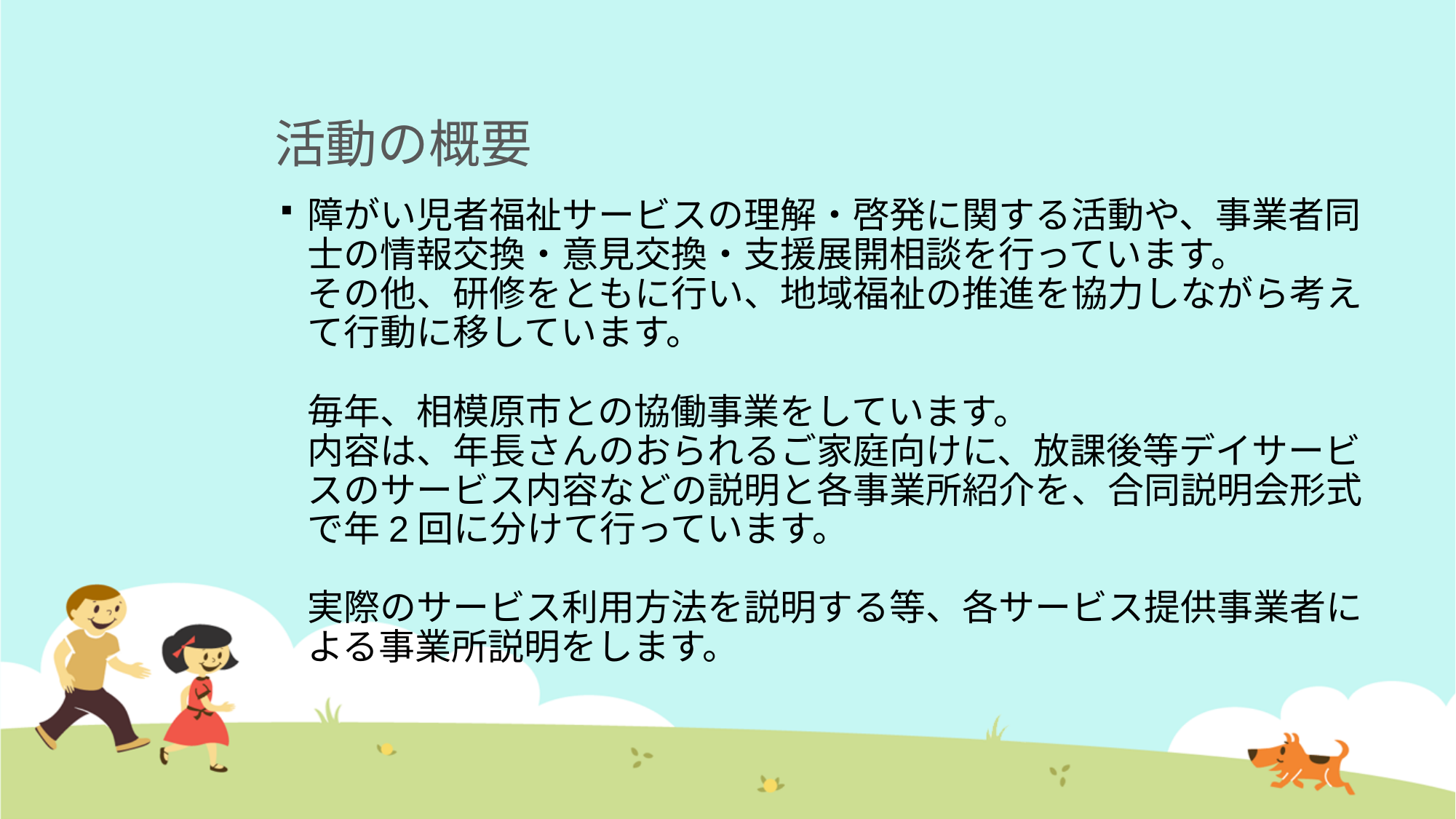

# 活動の概要
障がい児者福祉サービスの理解・啓発に関する活動や、事業者同士の情報交換・意見交換・支援展開相談を行っています。
その他、研修をともに行い、地域福祉の推進を協力しながら考えて行動に移しています。
毎年、相模原市との協働事業をしています。
内容は、年長さんのおられるご家庭向けに、放課後等デイサービスのサービス内容などの説明と各事業所紹介を、合同説明会形式で年2回に分けて行っています。
実際のサービス利用方法を説明する等、各サービス提供事業者による事業所説明をします。